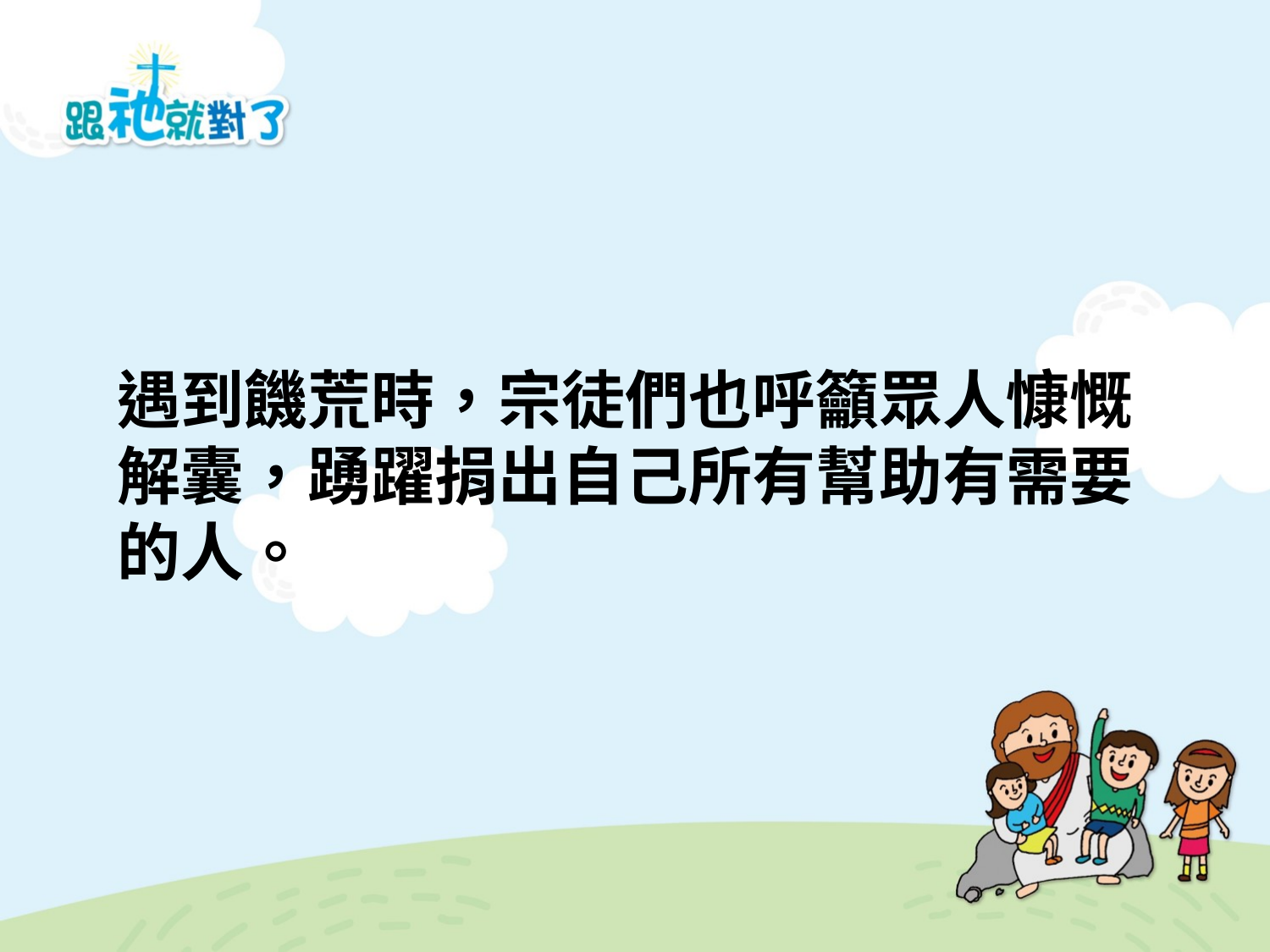

遇到饑荒時，宗徒們也呼籲眾人慷慨解囊，踴躍捐出自己所有幫助有需要的人。